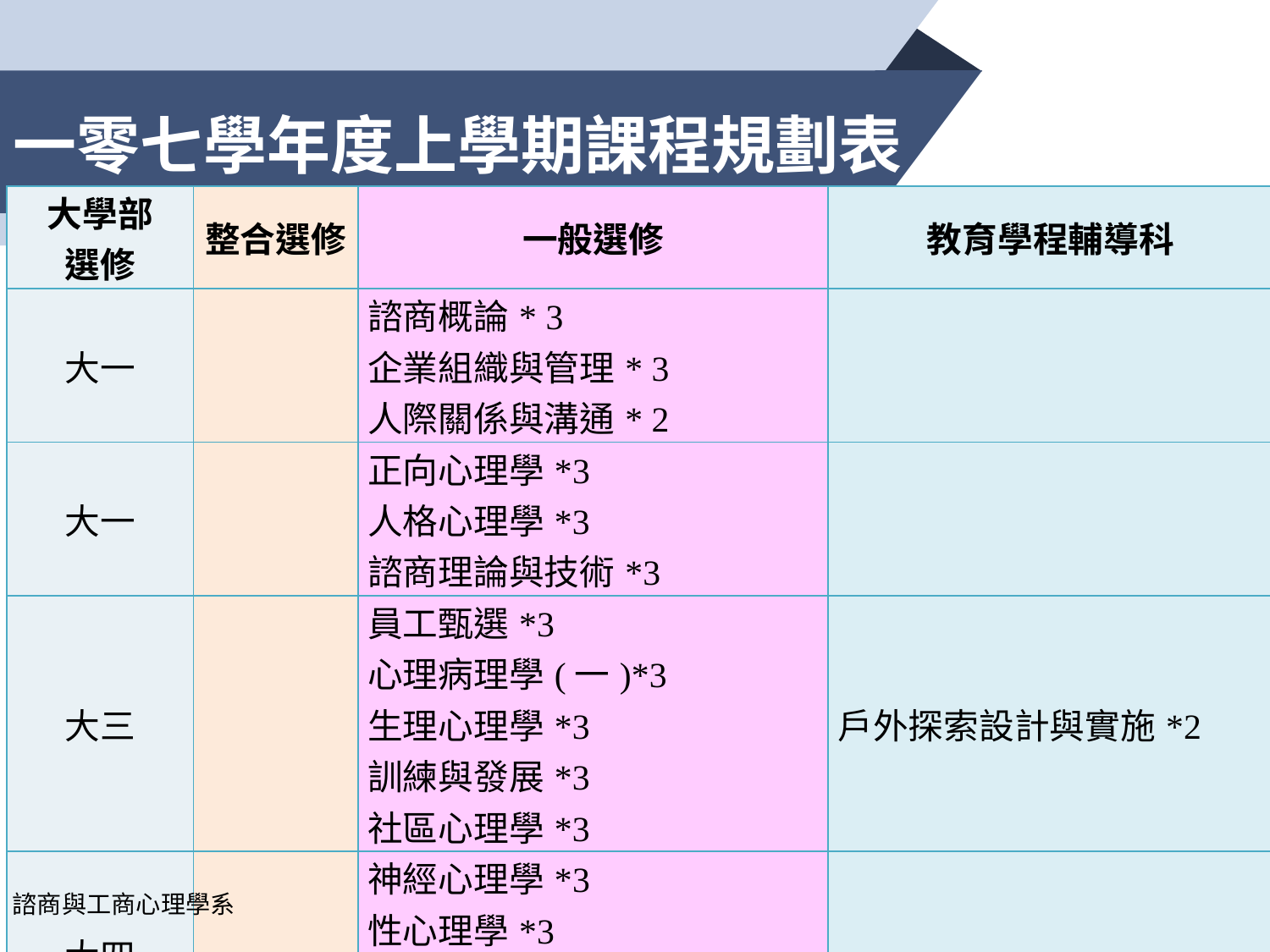

# 一零七學年度上學期課程規劃表
| 大學部 選修 | 整合選修 | 一般選修 | 教育學程輔導科 |
| --- | --- | --- | --- |
| 大一 |  | 諮商概論\* 3 企業組織與管理\* 3 人際關係與溝通\* 2 |  |
| 大一 |  | 正向心理學\*3 人格心理學\*3 諮商理論與技術\*3 |  |
| 大三 |  | 員工甄選\*3 心理病理學(一)\*3 生理心理學\*3 訓練與發展\*3 社區心理學\*3 | 戶外探索設計與實施\*2 |
| 大四 |  | 神經心理學\*3 性心理學\*3 悲傷輔導與臨終關懷\*3 藥物濫用與成癮\*3 |  |

諮商與工商心理學系